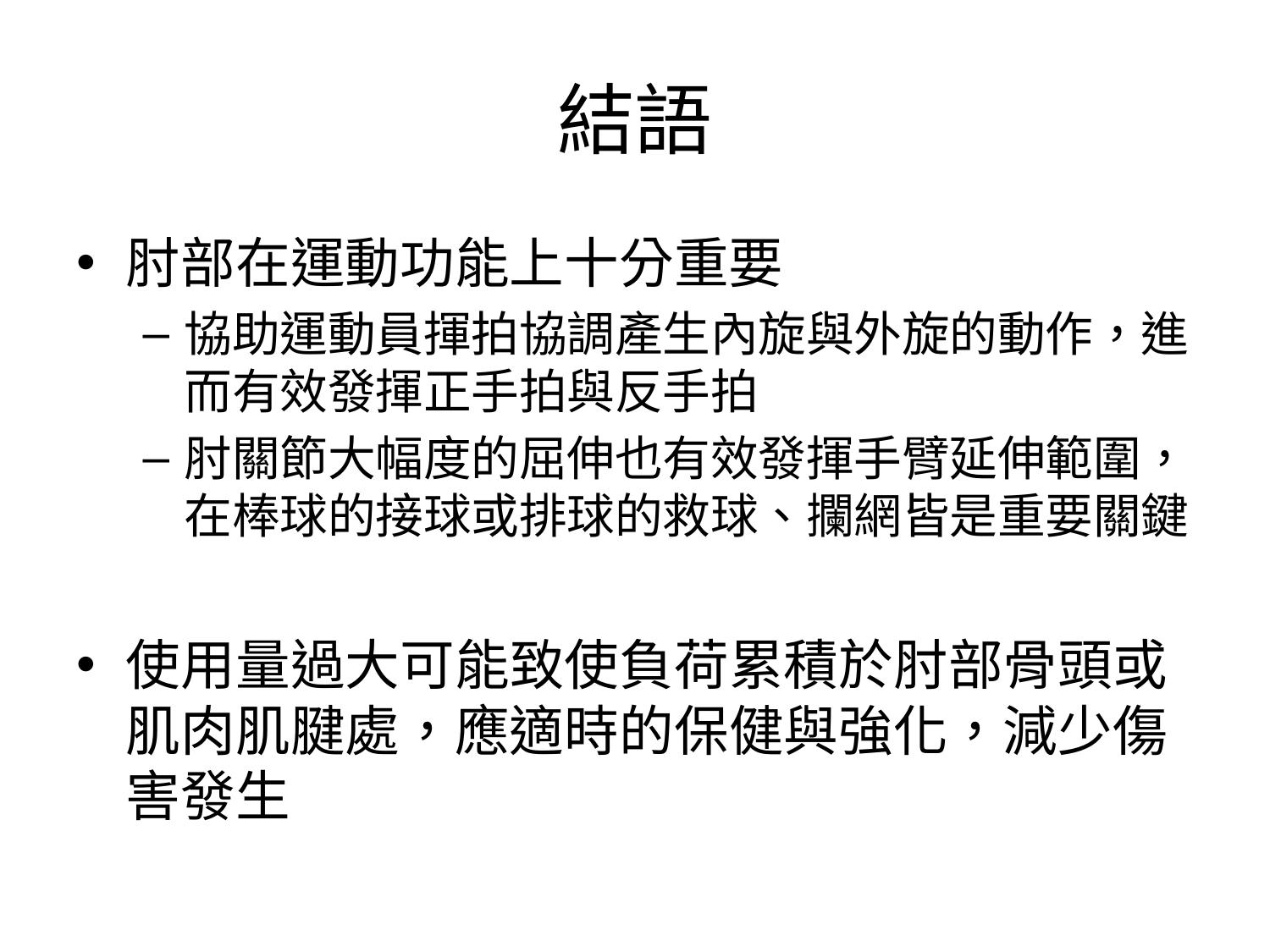

# 結語
肘部在運動功能上十分重要
協助運動員揮拍協調產生內旋與外旋的動作，進而有效發揮正手拍與反手拍
肘關節大幅度的屈伸也有效發揮手臂延伸範圍，在棒球的接球或排球的救球、攔網皆是重要關鍵

使用量過大可能致使負荷累積於肘部骨頭或肌肉肌腱處，應適時的保健與強化，減少傷害發生